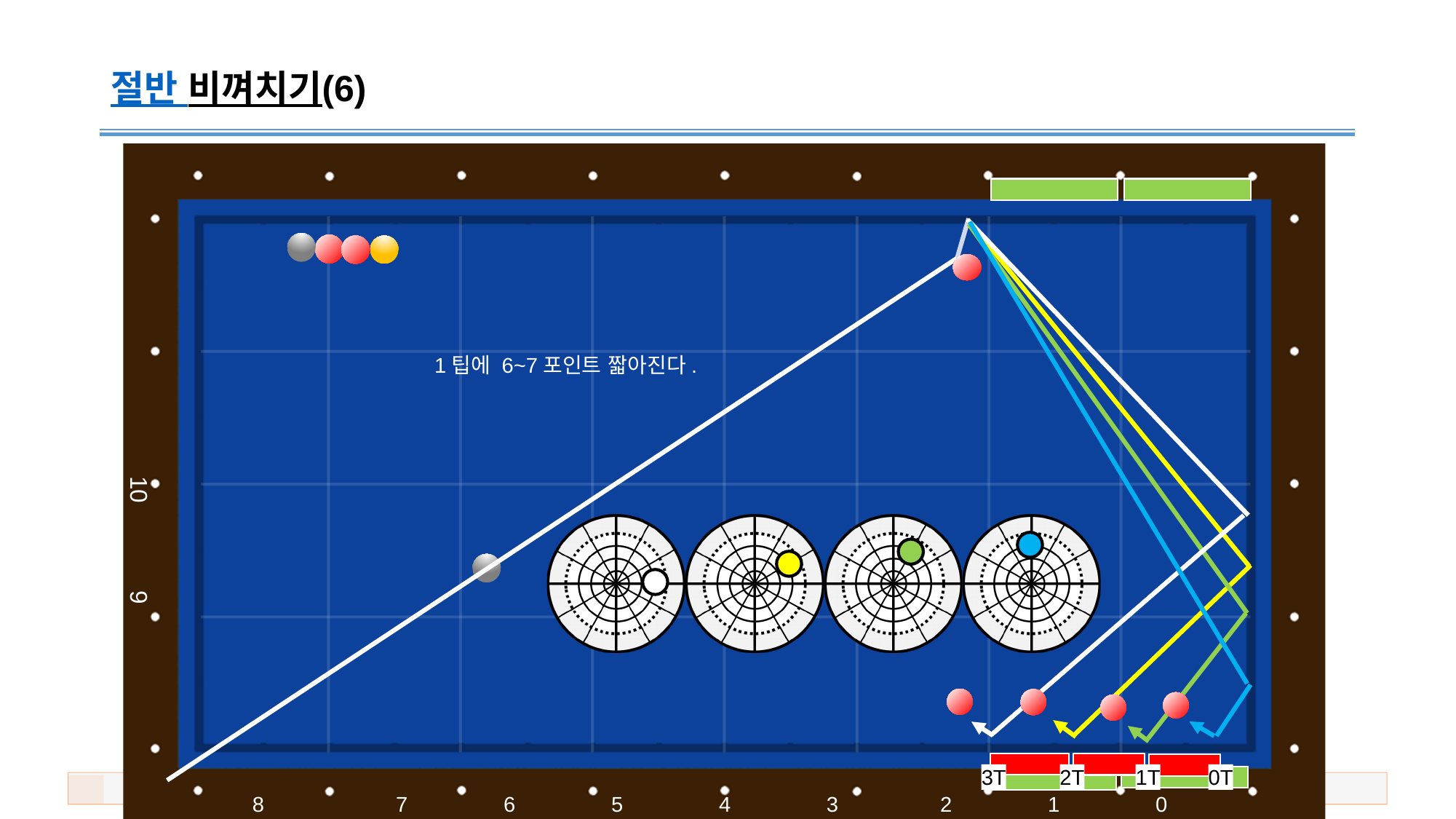

# 절반 비껴치기(6)

10             9
8                      7                6                5                4                3                 2                1                0

1팁에 6~7포인트 짧아진다.

3T
2T
1T
0T